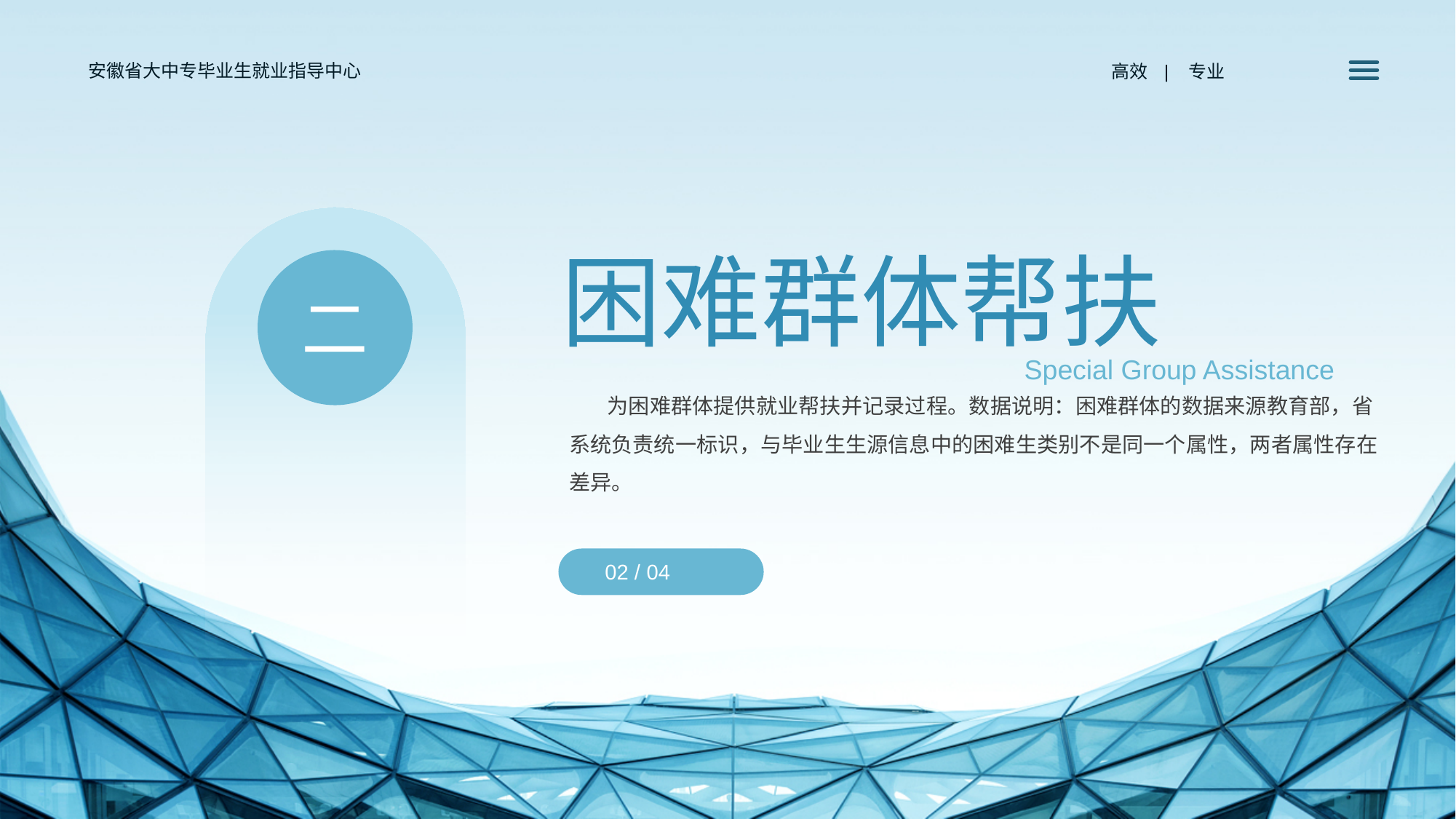

安徽省大中专毕业生就业指导中心
  高效   |   专业

二
困难群体帮扶
Special Group Assistance
       为困难群体提供就业帮扶并记录过程。数据说明：困难群体的数据来源教育部，省系统负责统一标识，与毕业生生源信息中的困难生类别不是同一个属性，两者属性存在差异。

02 / 04